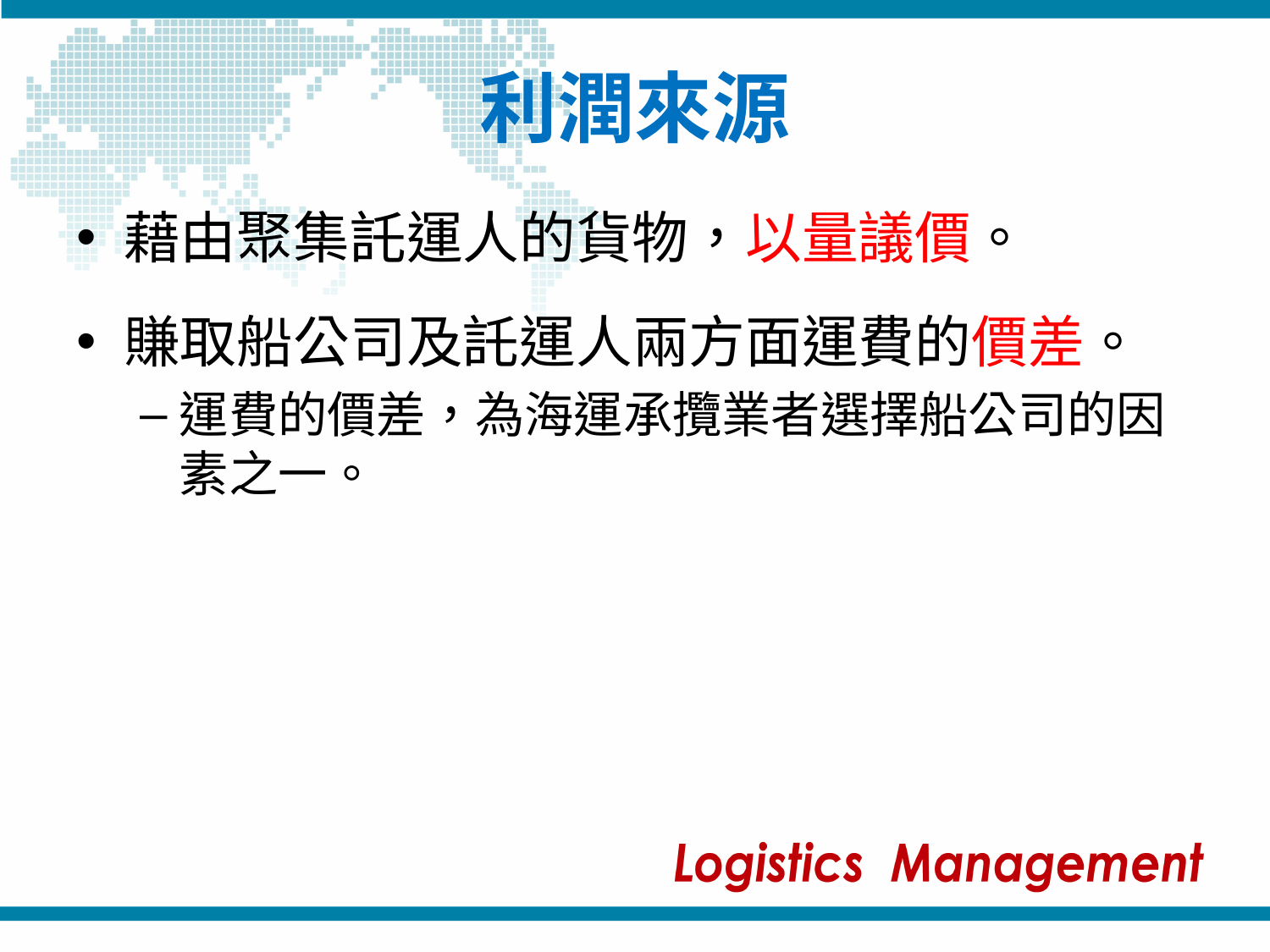

# 利潤來源
藉由聚集託運人的貨物，以量議價。

賺取船公司及託運人兩方面運費的價差。
運費的價差，為海運承攬業者選擇船公司的因素之一。